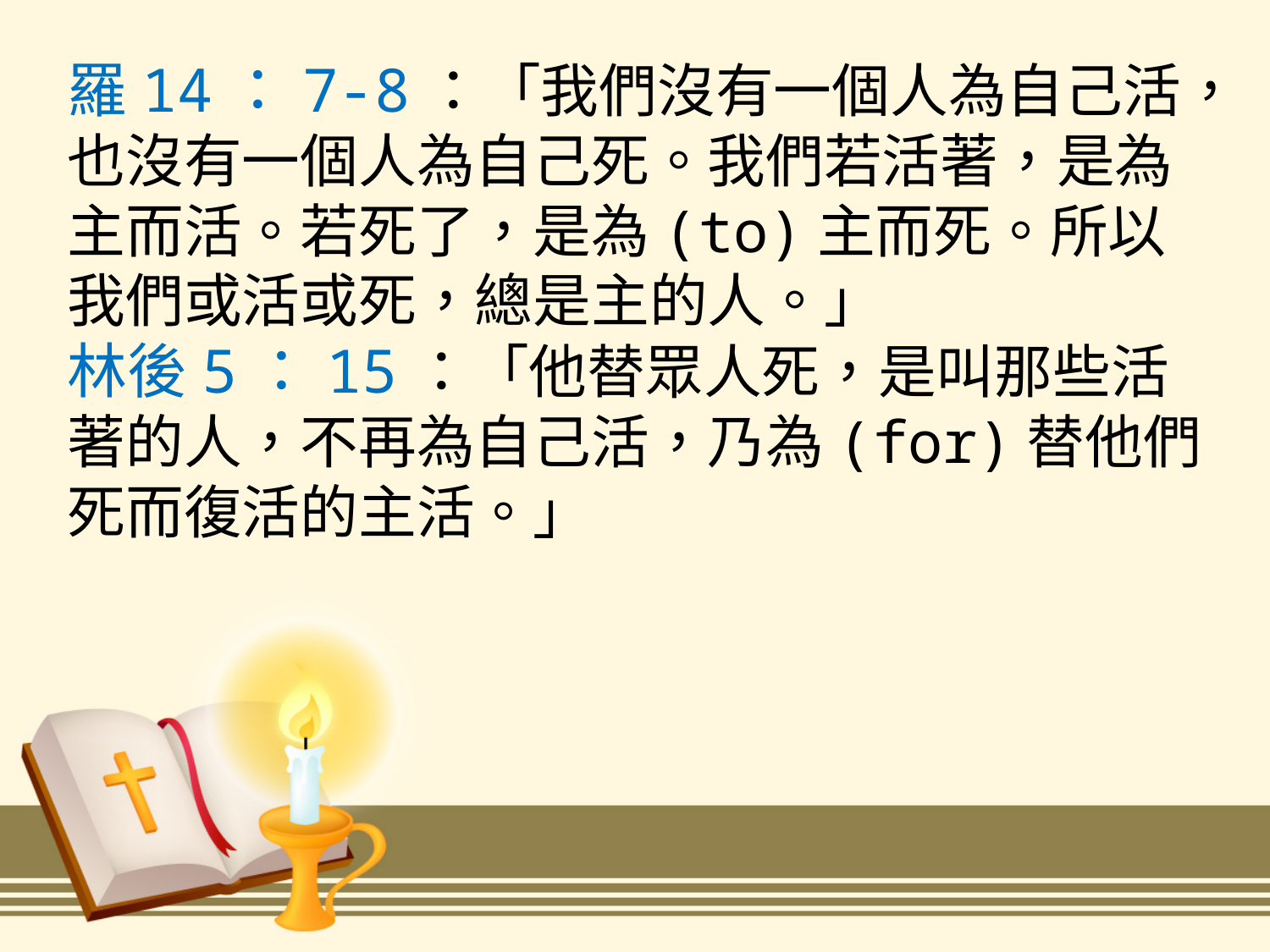

羅14：7-8：「我們沒有一個人為自己活，也沒有一個人為自己死。我們若活著，是為主而活。若死了，是為(to)主而死。所以我們或活或死，總是主的人。」
林後5：15：「他替眾人死，是叫那些活著的人，不再為自己活，乃為(for)替他們死而復活的主活。」